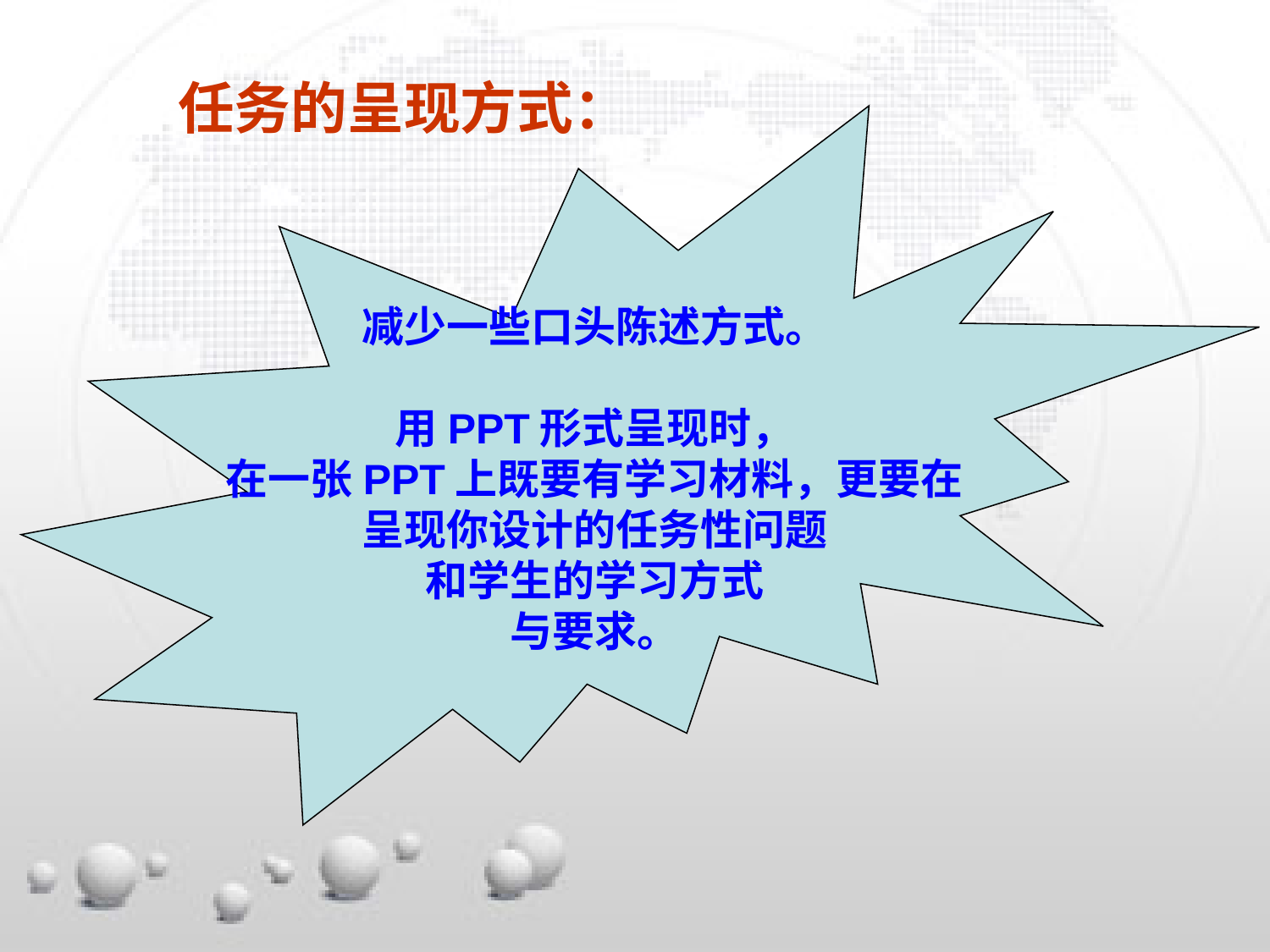

任务的呈现方式：
减少一些口头陈述方式。

用PPT形式呈现时，
在一张PPT上既要有学习材料，更要在
呈现你设计的任务性问题
和学生的学习方式
与要求。